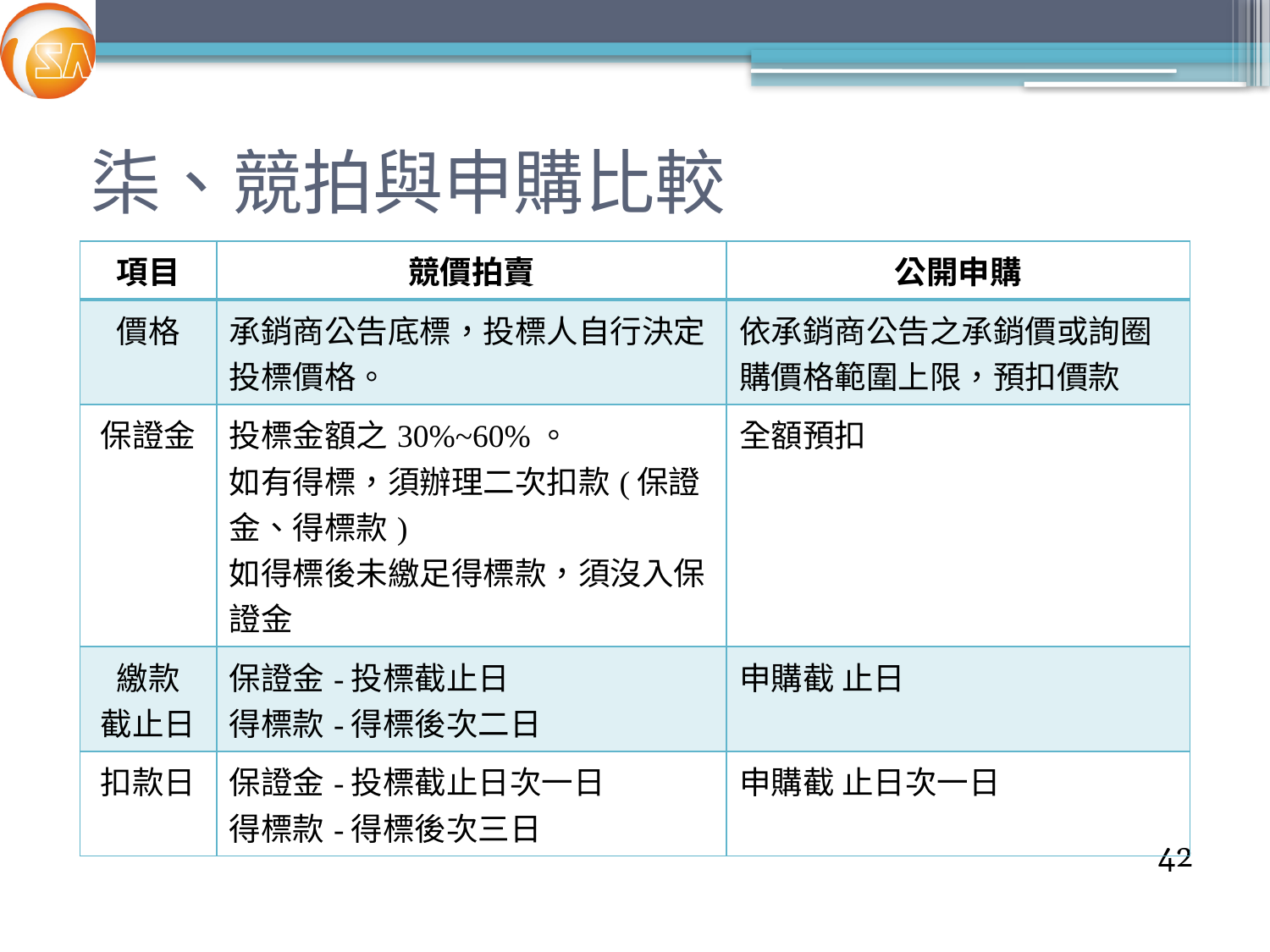

# 柒、競拍與申購比較
| 項目 | 競價拍賣 | 公開申購 |
| --- | --- | --- |
| 價格 | 承銷商公告底標，投標人自行決定投標價格。 | 依承銷商公告之承銷價或詢圈購價格範圍上限，預扣價款 |
| 保證金 | 投標金額之30%~60%。 如有得標，須辦理二次扣款(保證金、得標款) 如得標後未繳足得標款，須沒入保證金 | 全額預扣 |
| 繳款 截止日 | 保證金-投標截止日 得標款-得標後次二日 | 申購截 止日 |
| 扣款日 | 保證金-投標截止日次一日 得標款-得標後次三日 | 申購截 止日次一日 |
42